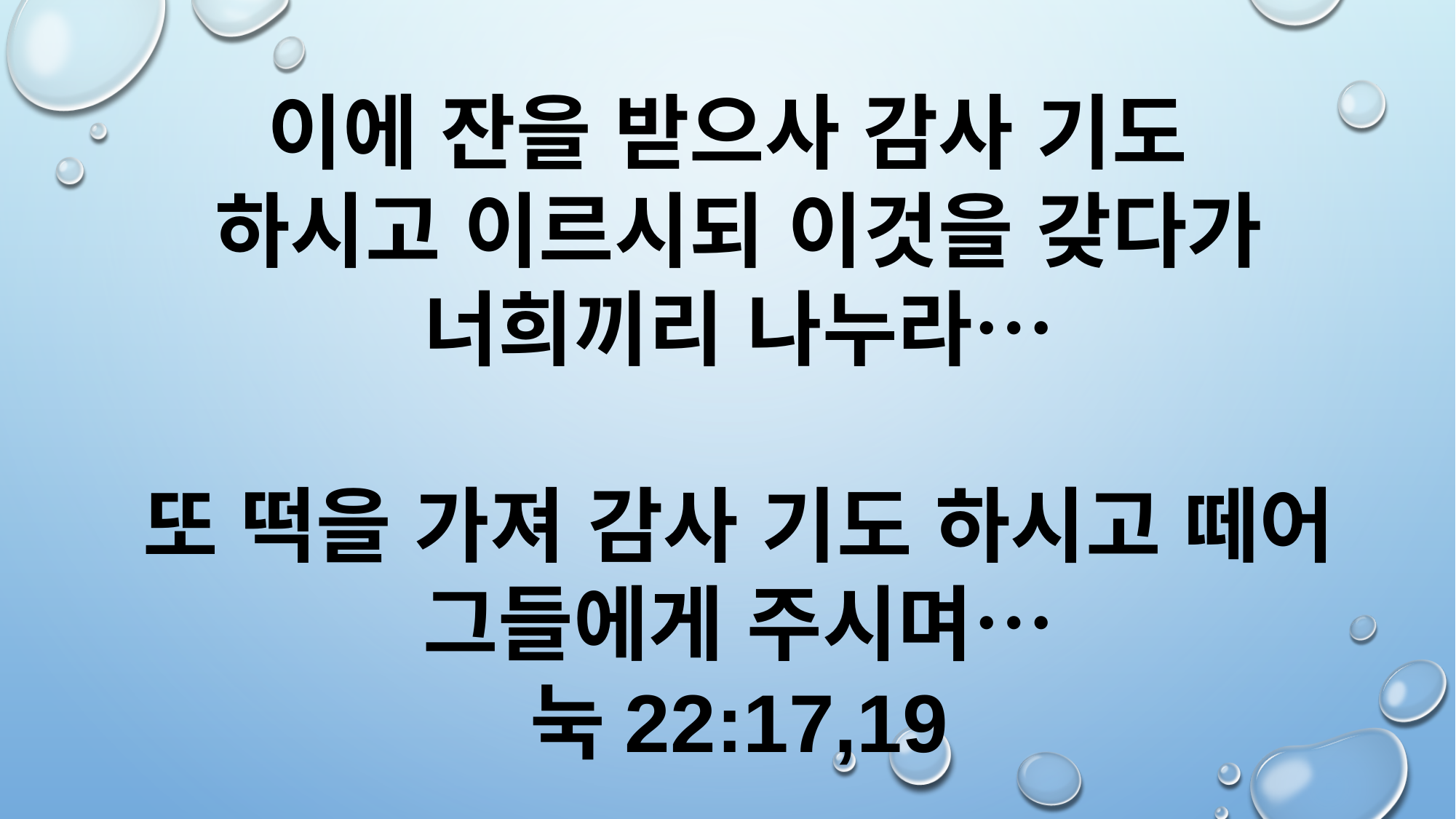

이에 잔을 받으사 감사 기도
하시고 이르시되 이것을 갖다가 너희끼리 나누라…

또 떡을 가져 감사 기도 하시고 떼어 그들에게 주시며…
눅22:17,19